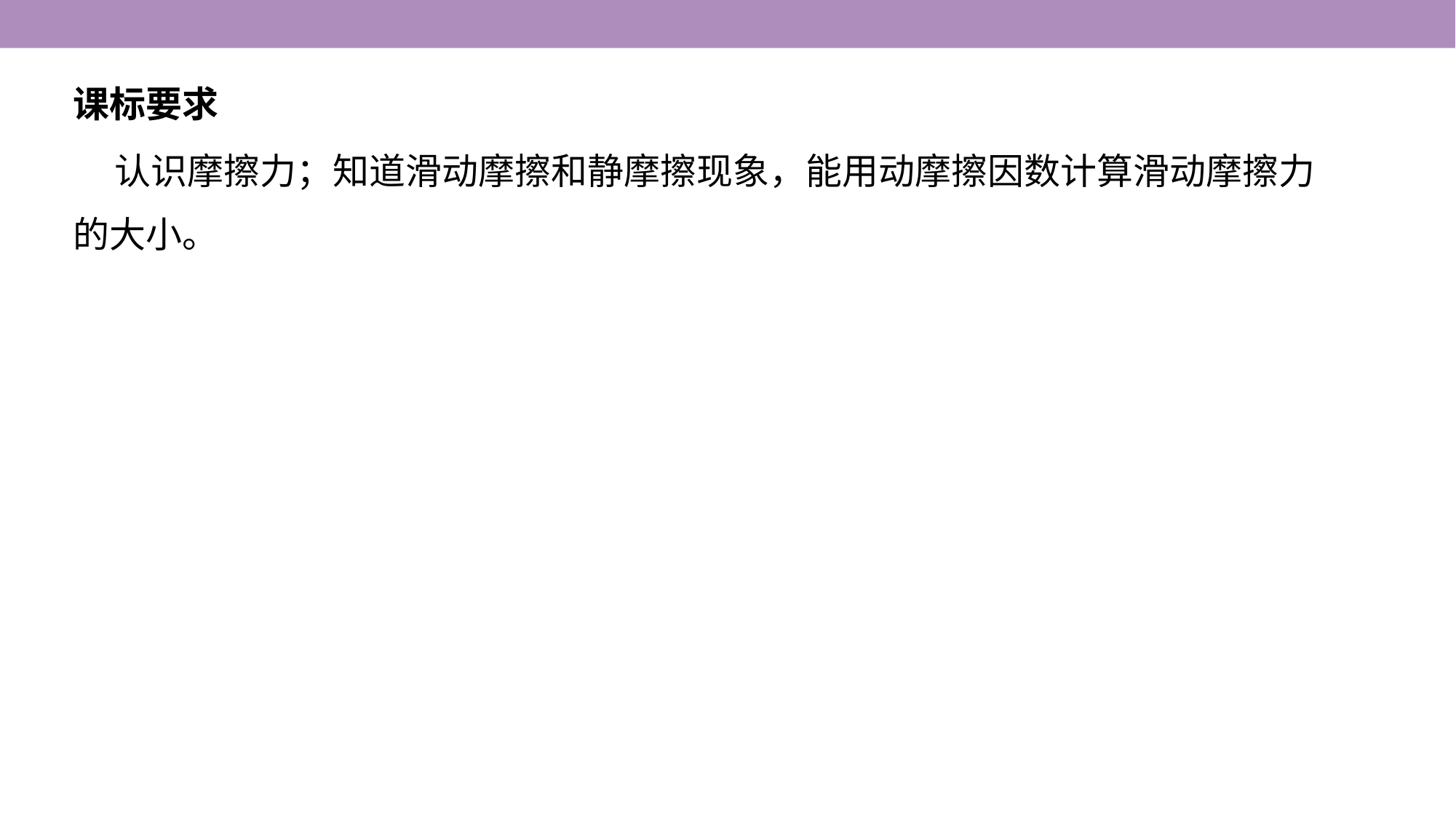

课标要求
    认识摩擦力；知道滑动摩擦和静摩擦现象，能用动摩擦因数计算滑动摩擦力
的大小。